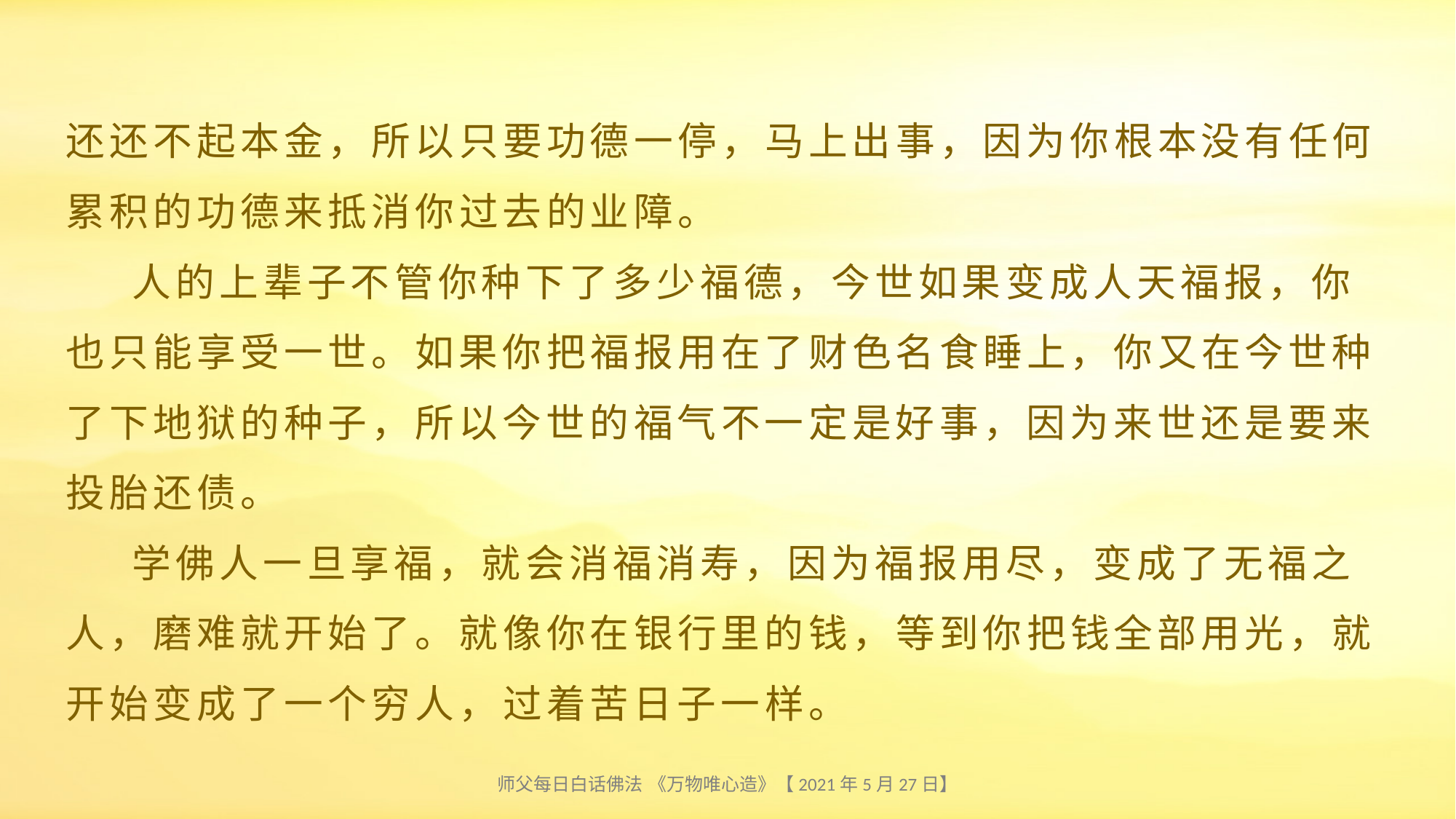

# 还还不起本金，所以只要功德一停，马上出事，因为你根本没有任何累积的功德来抵消你过去的业障。 人的上辈子不管你种下了多少福德，今世如果变成人天福报，你也只能享受一世。如果你把福报用在了财色名食睡上，你又在今世种了下地狱的种子，所以今世的福气不一定是好事，因为来世还是要来投胎还债。 学佛人一旦享福，就会消福消寿，因为福报用尽，变成了无福之人，磨难就开始了。就像你在银行里的钱，等到你把钱全部用光，就开始变成了一个穷人，过着苦日子一样。
师父每日白话佛法 《万物唯心造》【2021年5月27日】